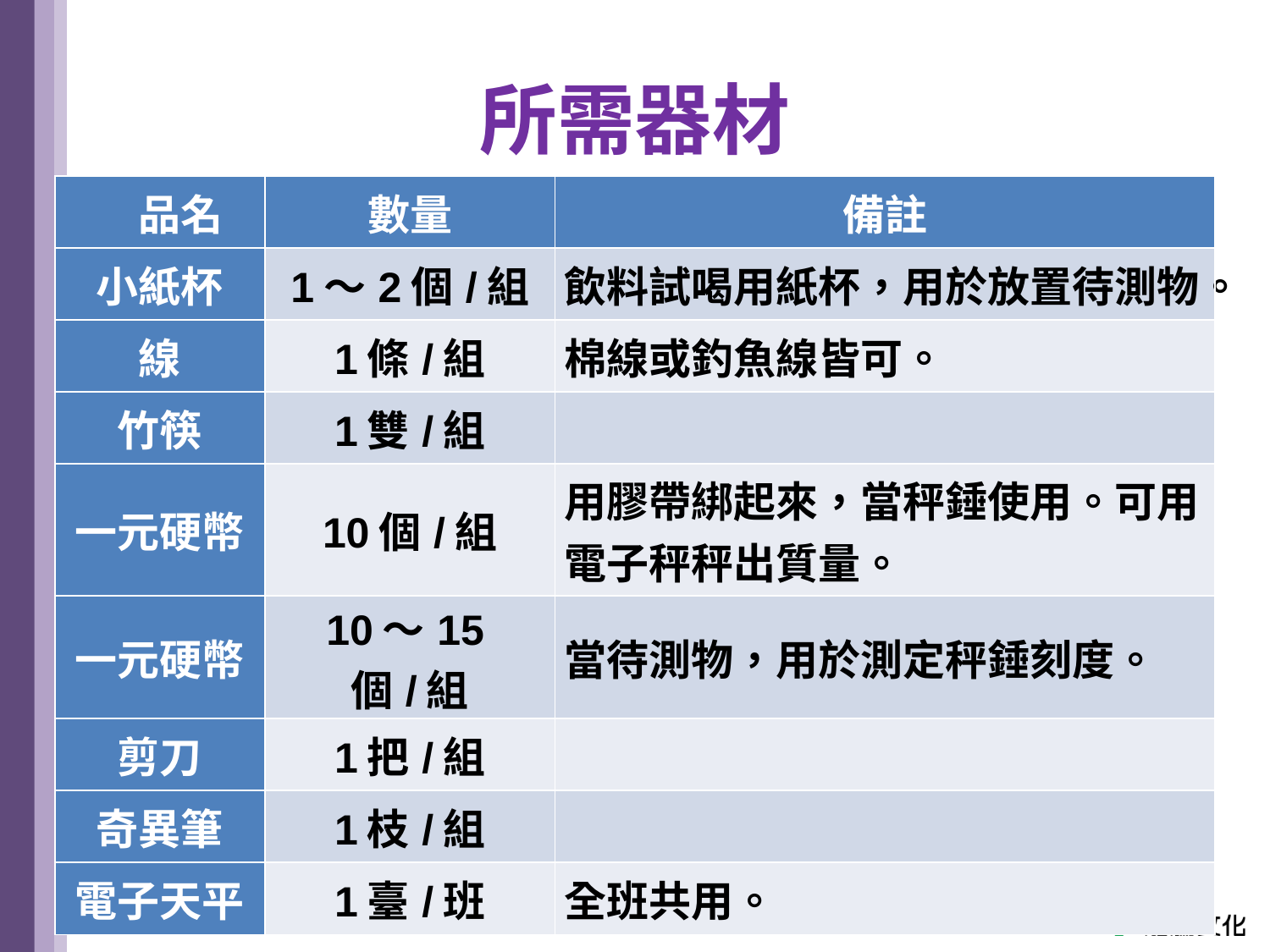

# 所需器材
| 品名 | 數量 | 備註 |
| --- | --- | --- |
| 小紙杯 | 1～2個/組 | 飲料試喝用紙杯，用於放置待測物。 |
| 線 | 1條/組 | 棉線或釣魚線皆可。 |
| 竹筷 | 1雙/組 |  |
| 一元硬幣 | 10個/組 | 用膠帶綁起來，當秤錘使用。可用電子秤秤出質量。 |
| 一元硬幣 | 10～15個/組 | 當待測物，用於測定秤錘刻度。 |
| 剪刀 | 1把/組 |  |
| 奇異筆 | 1枝/組 |  |
| 電子天平 | 1臺/班 | 全班共用。 |